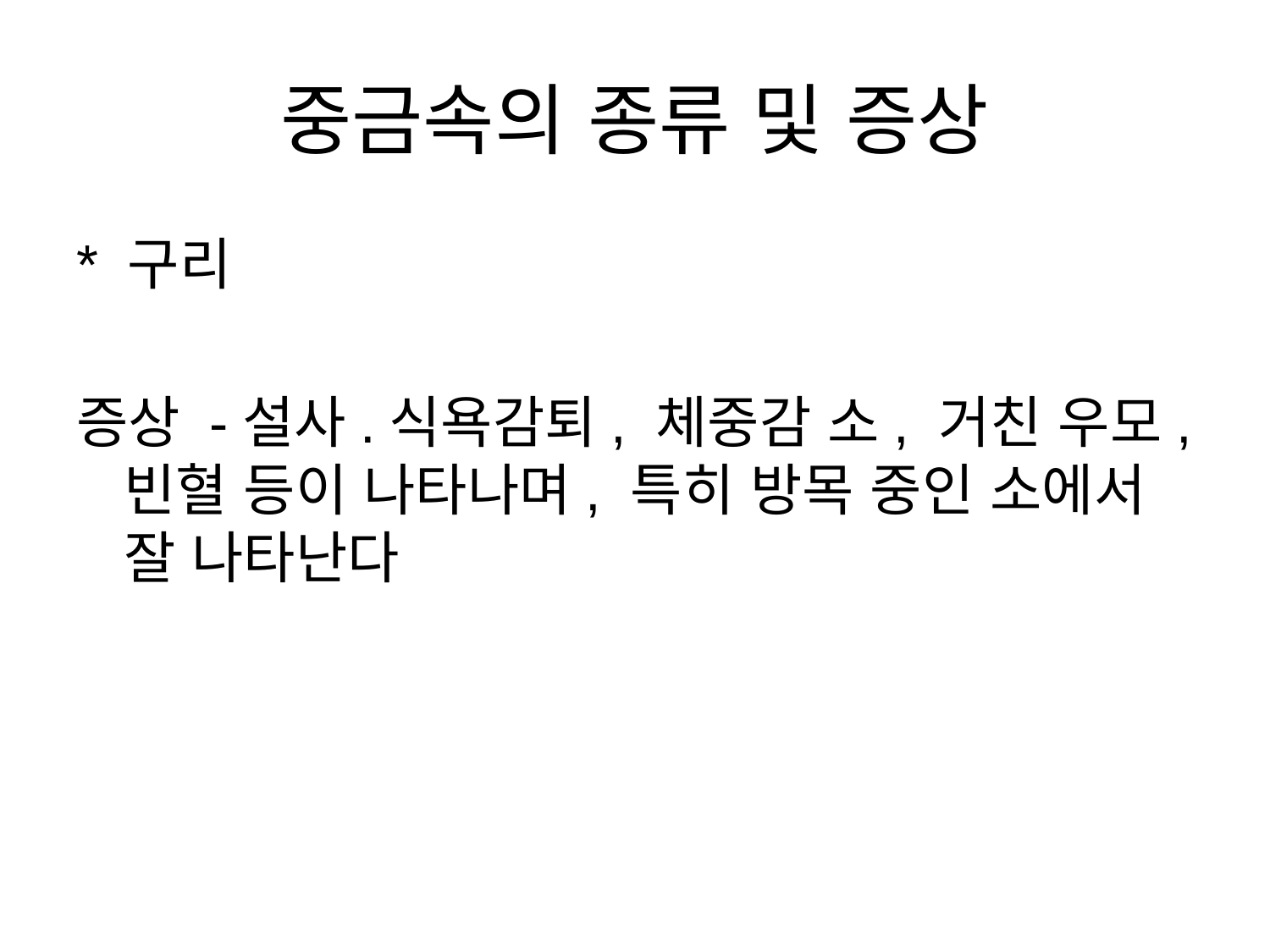

# 중금속의 종류 및 증상
* 구리

증상 -설사.식욕감퇴, 체중감 소, 거친 우모, 빈혈 등이 나타나며, 특히 방목 중인 소에서 잘 나타난다